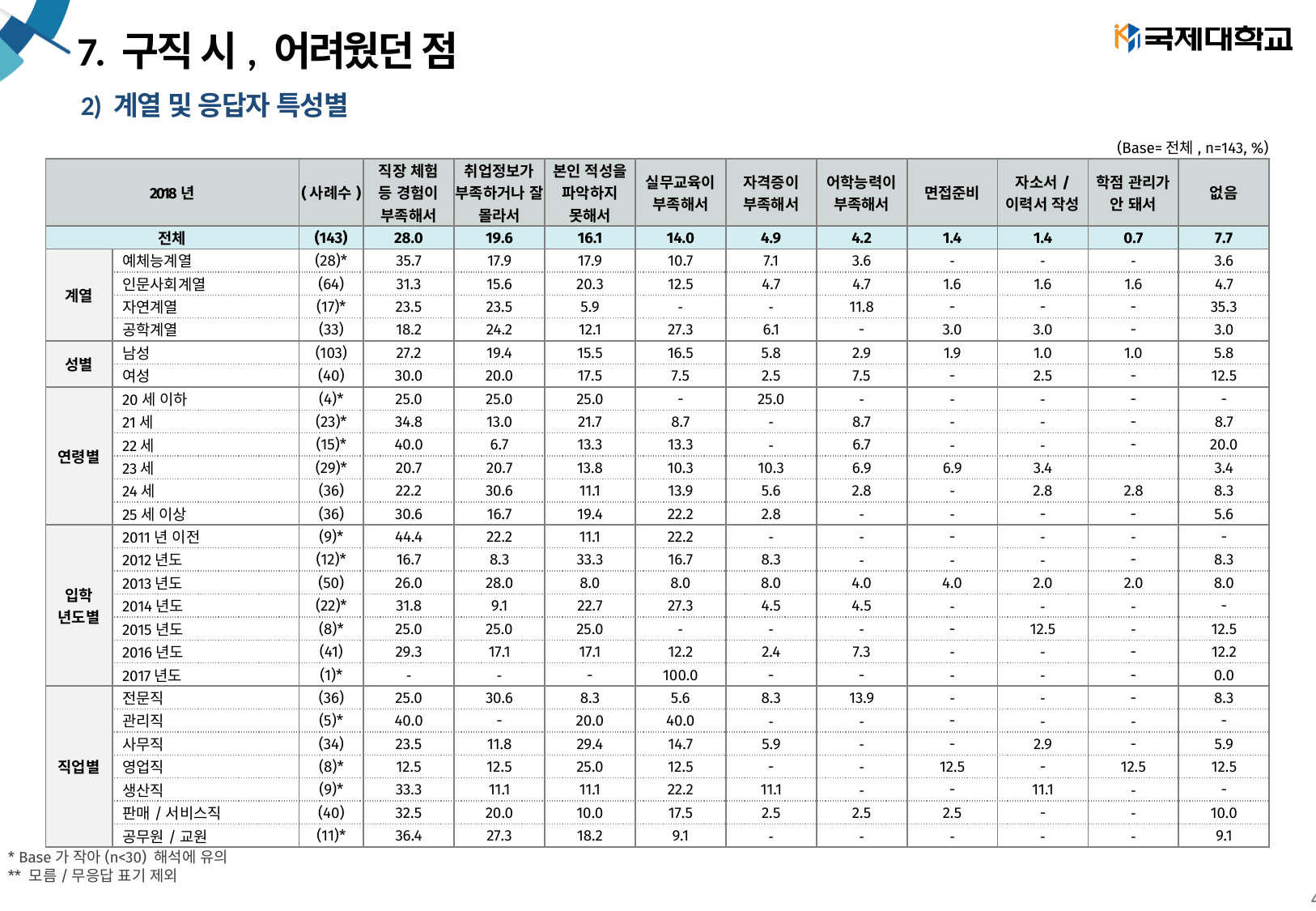

# 7. 구직 시, 어려웠던 점
2) 계열 및 응답자 특성별
(Base=전체, n=143, %)
| 2018년 |  | (사례수) | 직장 체험 등 경험이 부족해서 | 취업정보가 부족하거나 잘 몰라서 | 본인 적성을 파악하지 못해서 | 실무교육이 부족해서 | 자격증이 부족해서 | 어학능력이 부족해서 | 면접준비 | 자소서/ 이력서 작성 | 학점 관리가 안 돼서 | 없음 |
| --- | --- | --- | --- | --- | --- | --- | --- | --- | --- | --- | --- | --- |
| 전체 |  | (143) | 28.0 | 19.6 | 16.1 | 14.0 | 4.9 | 4.2 | 1.4 | 1.4 | 0.7 | 7.7 |
| 계열 | 예체능계열 | (28)\* | 35.7 | 17.9 | 17.9 | 10.7 | 7.1 | 3.6 | - | - | - | 3.6 |
|  | 인문사회계열 | (64) | 31.3 | 15.6 | 20.3 | 12.5 | 4.7 | 4.7 | 1.6 | 1.6 | 1.6 | 4.7 |
|  | 자연계열 | (17)\* | 23.5 | 23.5 | 5.9 | - | - | 11.8 | - | - | - | 35.3 |
|  | 공학계열 | (33) | 18.2 | 24.2 | 12.1 | 27.3 | 6.1 | - | 3.0 | 3.0 | - | 3.0 |
| 성별 | 남성 | (103) | 27.2 | 19.4 | 15.5 | 16.5 | 5.8 | 2.9 | 1.9 | 1.0 | 1.0 | 5.8 |
|  | 여성 | (40) | 30.0 | 20.0 | 17.5 | 7.5 | 2.5 | 7.5 | - | 2.5 | - | 12.5 |
| 연령별 | 20세 이하 | (4)\* | 25.0 | 25.0 | 25.0 | - | 25.0 | - | - | - | - | - |
|  | 21세 | (23)\* | 34.8 | 13.0 | 21.7 | 8.7 | - | 8.7 | - | - | - | 8.7 |
|  | 22세 | (15)\* | 40.0 | 6.7 | 13.3 | 13.3 | - | 6.7 | - | - | - | 20.0 |
|  | 23세 | (29)\* | 20.7 | 20.7 | 13.8 | 10.3 | 10.3 | 6.9 | 6.9 | 3.4 |  | 3.4 |
|  | 24세 | (36) | 22.2 | 30.6 | 11.1 | 13.9 | 5.6 | 2.8 | - | 2.8 | 2.8 | 8.3 |
|  | 25세 이상 | (36) | 30.6 | 16.7 | 19.4 | 22.2 | 2.8 | - | - | - | - | 5.6 |
| 입학 년도별 | 2011년 이전 | (9)\* | 44.4 | 22.2 | 11.1 | 22.2 | - | - | - | - | - | - |
|  | 2012년도 | (12)\* | 16.7 | 8.3 | 33.3 | 16.7 | 8.3 | - | - | - | - | 8.3 |
|  | 2013년도 | (50) | 26.0 | 28.0 | 8.0 | 8.0 | 8.0 | 4.0 | 4.0 | 2.0 | 2.0 | 8.0 |
|  | 2014년도 | (22)\* | 31.8 | 9.1 | 22.7 | 27.3 | 4.5 | 4.5 | - | - | - | - |
|  | 2015년도 | (8)\* | 25.0 | 25.0 | 25.0 | - | - | - | - | 12.5 | - | 12.5 |
|  | 2016년도 | (41) | 29.3 | 17.1 | 17.1 | 12.2 | 2.4 | 7.3 | - | - | - | 12.2 |
|  | 2017년도 | (1)\* | - | - | - | 100.0 | - | - | - | - | - | 0.0 |
| 직업별 | 전문직 | (36) | 25.0 | 30.6 | 8.3 | 5.6 | 8.3 | 13.9 | - | - | - | 8.3 |
|  | 관리직 | (5)\* | 40.0 | - | 20.0 | 40.0 | - | - | - | - | - | - |
|  | 사무직 | (34) | 23.5 | 11.8 | 29.4 | 14.7 | 5.9 | - | - | 2.9 | - | 5.9 |
|  | 영업직 | (8)\* | 12.5 | 12.5 | 25.0 | 12.5 | - | - | 12.5 | - | 12.5 | 12.5 |
|  | 생산직 | (9)\* | 33.3 | 11.1 | 11.1 | 22.2 | 11.1 | - | - | 11.1 | - | - |
|  | 판매/서비스직 | (40) | 32.5 | 20.0 | 10.0 | 17.5 | 2.5 | 2.5 | 2.5 | - | - | 10.0 |
|  | 공무원/교원 | (11)\* | 36.4 | 27.3 | 18.2 | 9.1 | - | - | - | - | - | 9.1 |
* Base가 작아(n<30) 해석에 유의
** 모름/무응답 표기 제외